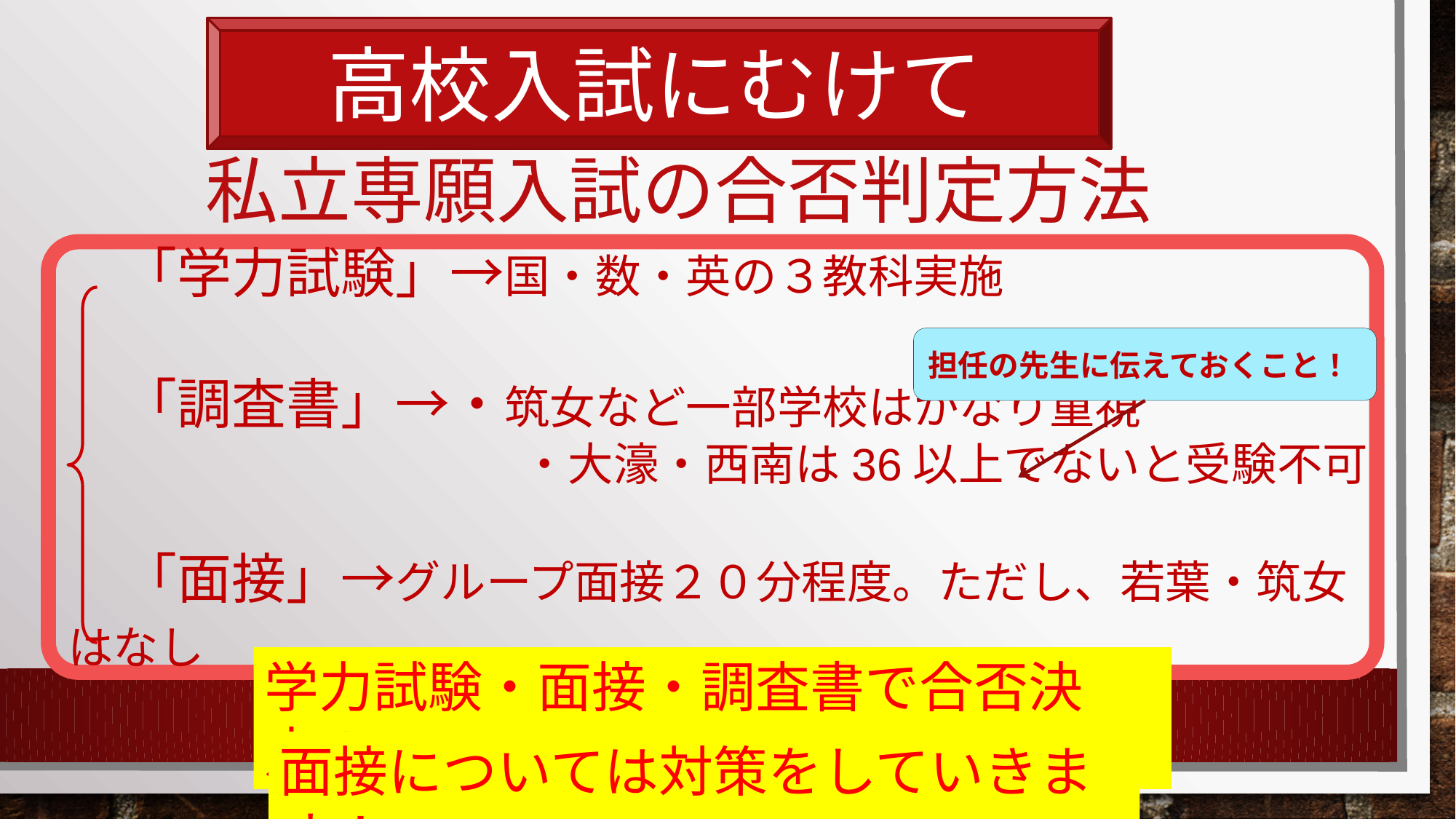

高校入試にむけて
# 私立専願入試の合否判定方法
　「学力試験」→国・数・英の３教科実施

　「調査書」→・筑女など一部学校はかなり重視
　　　　　　　　　　・大濠・西南は36以上でないと受験不可

　「面接」→グループ面接２０分程度。ただし、若葉・筑女はなし

担任の先生に伝えておくこと！
学力試験・面接・調査書で合否決定！
面接については対策をしていきます！